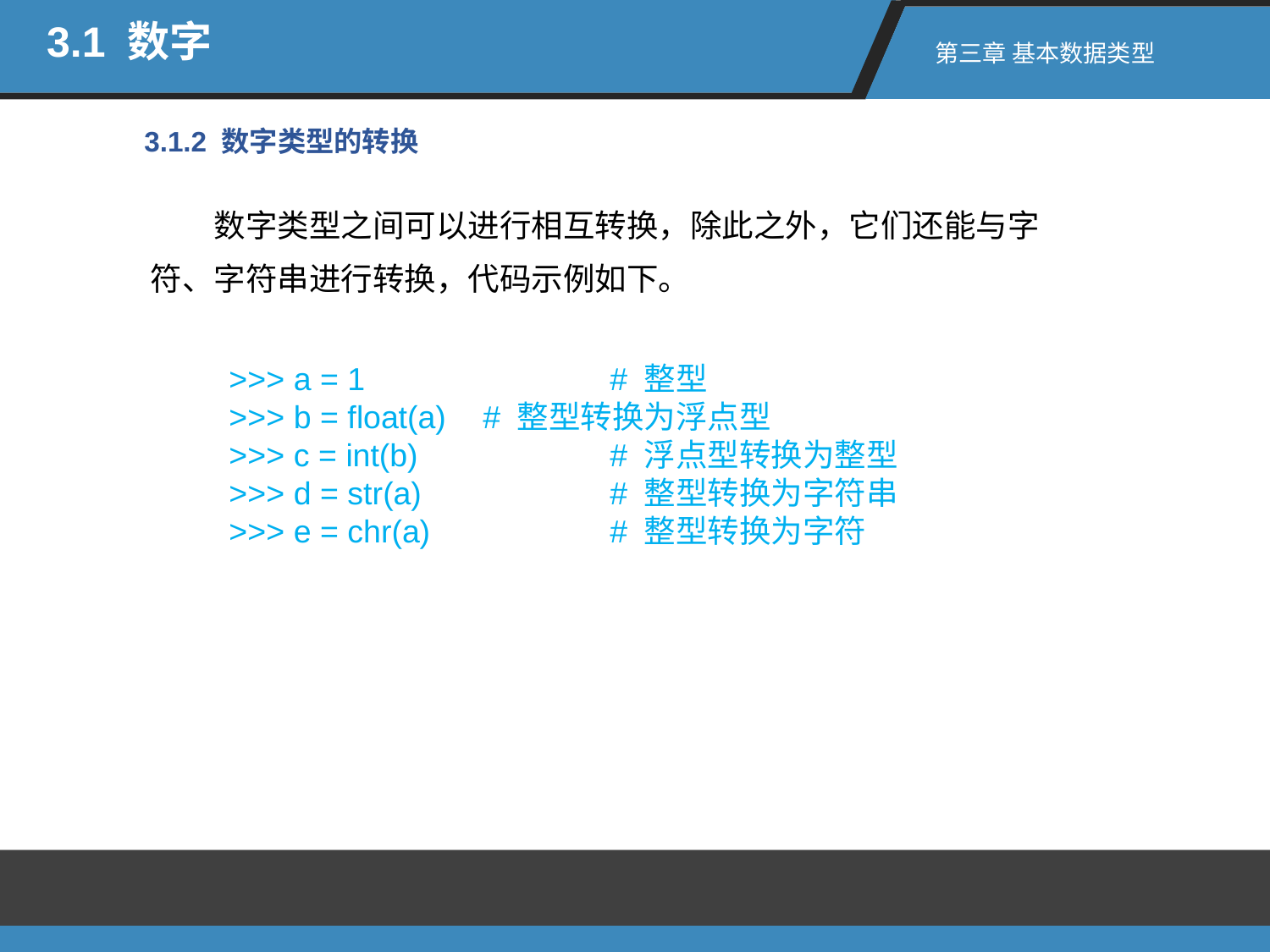

3.1 数字
第三章 基本数据类型
3.1.2 数字类型的转换
数字类型之间可以进行相互转换，除此之外，它们还能与字符、字符串进行转换，代码示例如下。
>>> a = 1 		# 整型
>>> b = float(a) 	# 整型转换为浮点型
>>> c = int(b) 		# 浮点型转换为整型
>>> d = str(a) 		# 整型转换为字符串
>>> e = chr(a) 		# 整型转换为字符